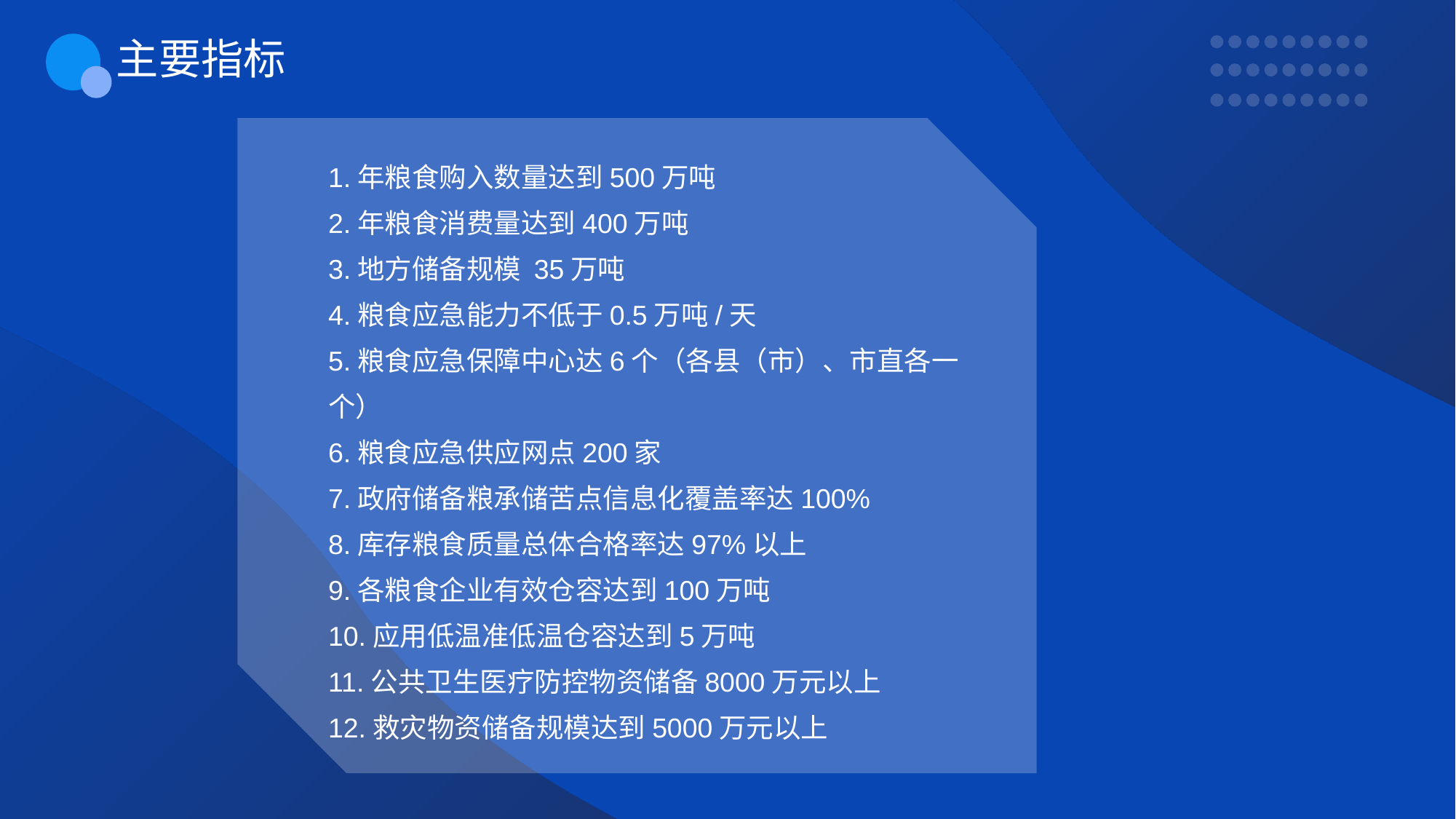

主要指标

1.年粮食购入数量达到500万吨
2.年粮食消费量达到400万吨
3.地方储备规模 35万吨
4.粮食应急能力不低于0.5万吨/天
5.粮食应急保障中心达6个（各县（市）、市直各一个）
6.粮食应急供应网点200家
7.政府储备粮承储苦点信息化覆盖率达100%
8.库存粮食质量总体合格率达97%以上
9.各粮食企业有效仓容达到100万吨
10.应用低温准低温仓容达到5万吨
11.公共卫生医疗防控物资储备8000万元以上
12.救灾物资储备规模达到5000万元以上